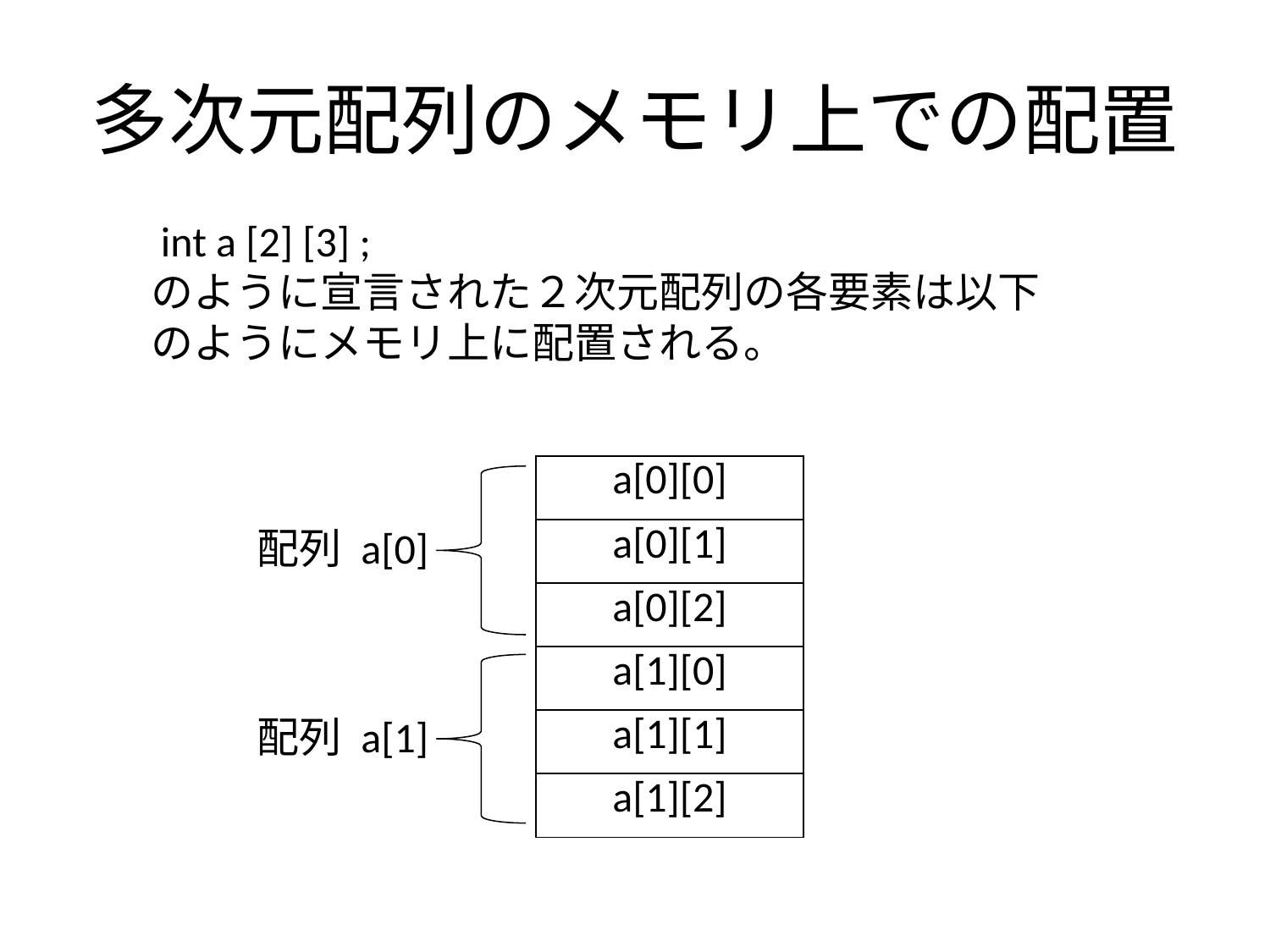

# 多次元配列のメモリ上での配置
 int a [2] [3] ;
のように宣言された２次元配列の各要素は以下のようにメモリ上に配置される。
| a[0][0] |
| --- |
| a[0][1] |
| a[0][2] |
| a[1][0] |
| a[1][1] |
| a[1][2] |

配列 a[0]

配列 a[1]